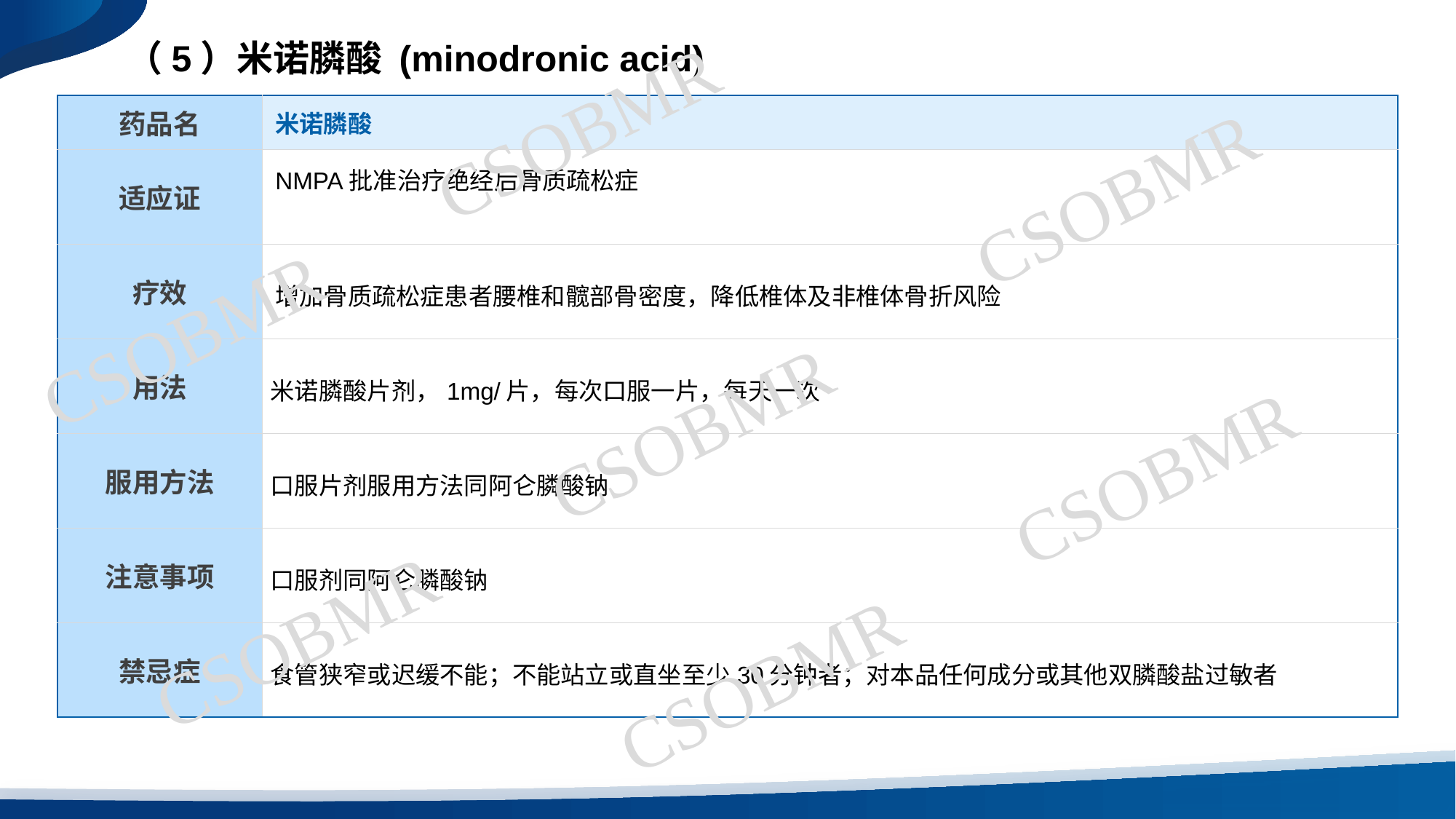

（5）米诺膦酸 (minodronic acid)
CSOBMR
| 药品名 | 米诺膦酸 |
| --- | --- |
| 适应证 | NMPA批准治疗绝经后骨质疏松症 |
| 疗效 | 增加骨质疏松症患者腰椎和髋部骨密度，降低椎体及非椎体骨折风险 |
| 用法 | 米诺膦酸片剂，1mg/片，每次口服一片，每天一次 |
| 服用方法 | 口服片剂服用方法同阿仑膦酸钠 |
| 注意事项 | 口服剂同阿仑膦酸钠 |
| 禁忌症 | 食管狭窄或迟缓不能；不能站立或直坐至少30分钟者；对本品任何成分或其他双膦酸盐过敏者 |
CSOBMR
CSOBMR
CSOBMR
CSOBMR
CSOBMR
CSOBMR